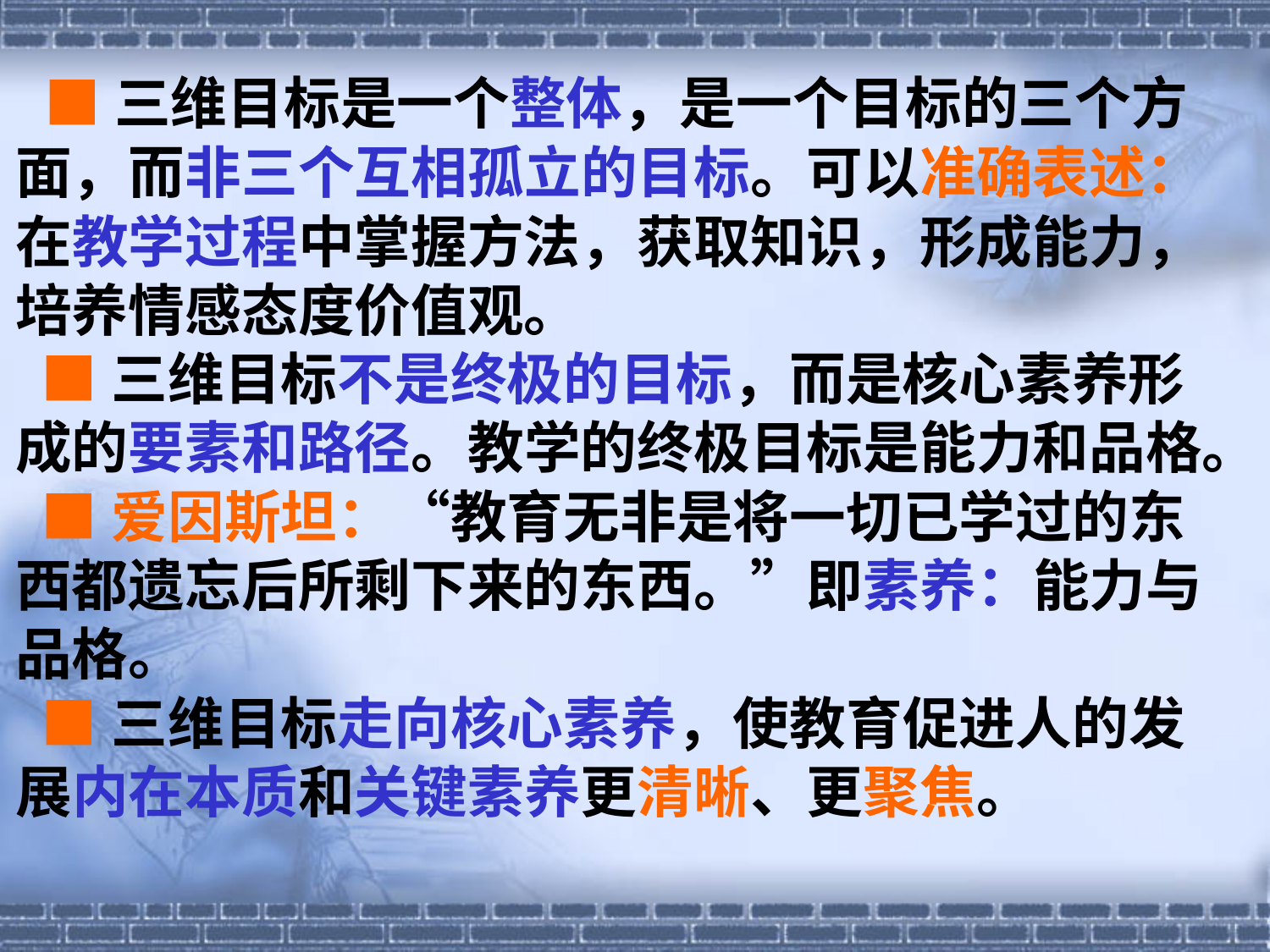

■三维目标是一个整体，是一个目标的三个方
面，而非三个互相孤立的目标。可以准确表述：
在教学过程中掌握方法，获取知识，形成能力，
培养情感态度价值观。
  ■三维目标不是终极的目标，而是核心素养形
成的要素和路径。教学的终极目标是能力和品格。
  ■爱因斯坦：“教育无非是将一切已学过的东
西都遗忘后所剩下来的东西。”即素养：能力与
品格。
  ■三维目标走向核心素养，使教育促进人的发
展内在本质和关键素养更清晰、更聚焦。